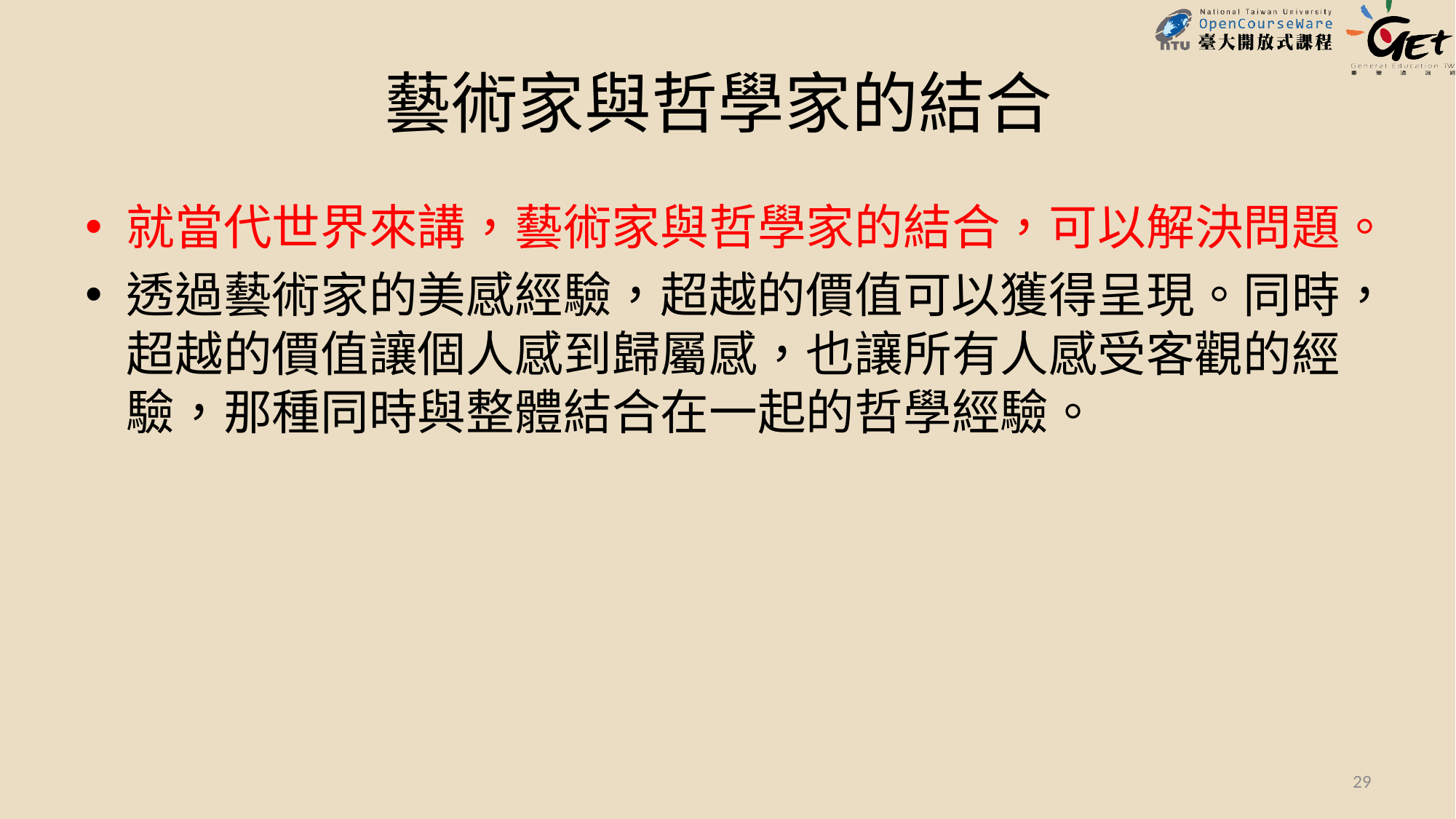

# 藝術家與哲學家的結合
就當代世界來講，藝術家與哲學家的結合，可以解決問題。
透過藝術家的美感經驗，超越的價值可以獲得呈現。同時，超越的價值讓個人感到歸屬感，也讓所有人感受客觀的經驗，那種同時與整體結合在一起的哲學經驗。
29